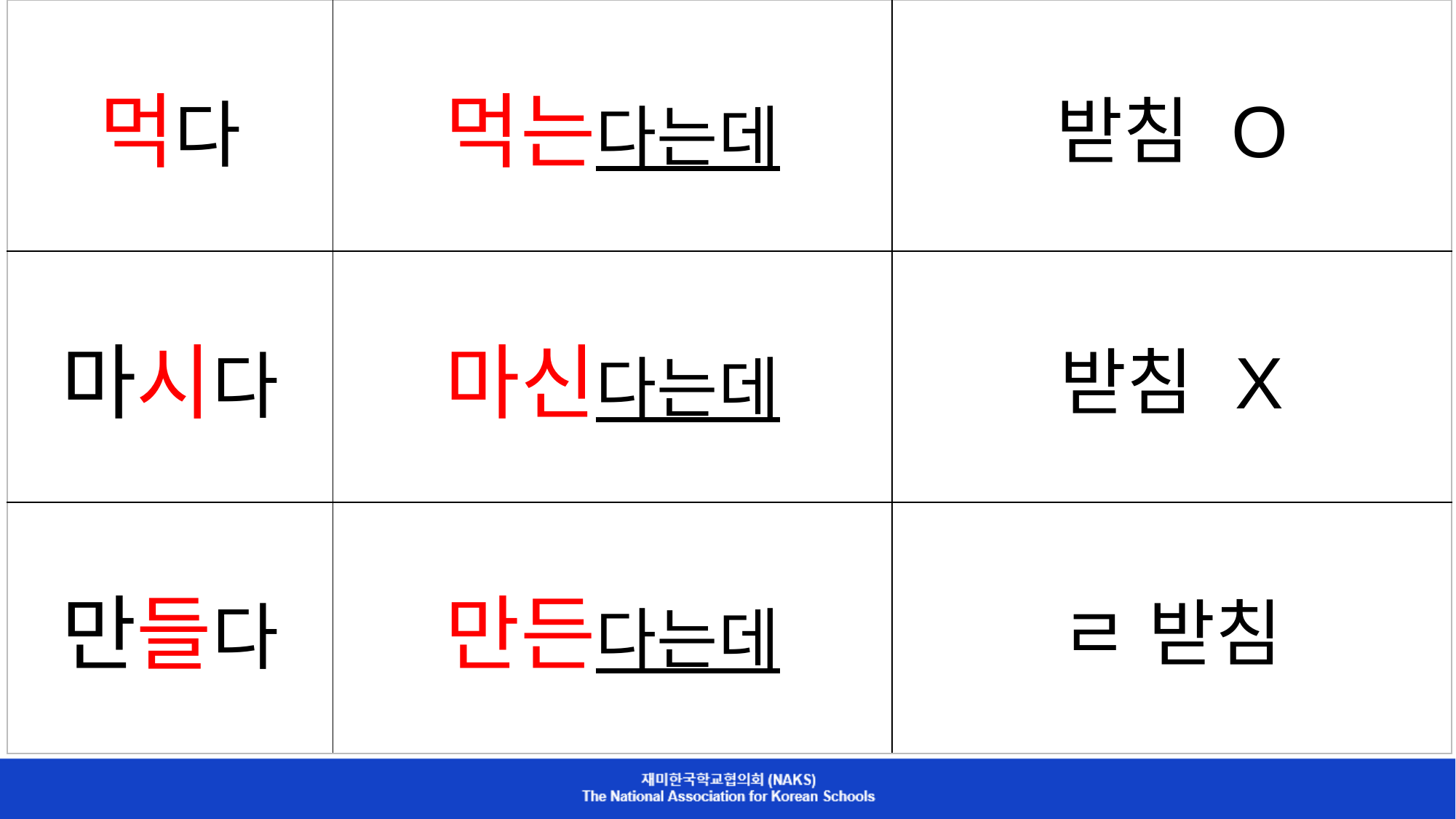

| 먹다 | 먹는다는데 | 받침 O |
| --- | --- | --- |
| 마시다 | 마신다는데 | 받침 X |
| 만들다 | 만든다는데 | ㄹ 받침 |